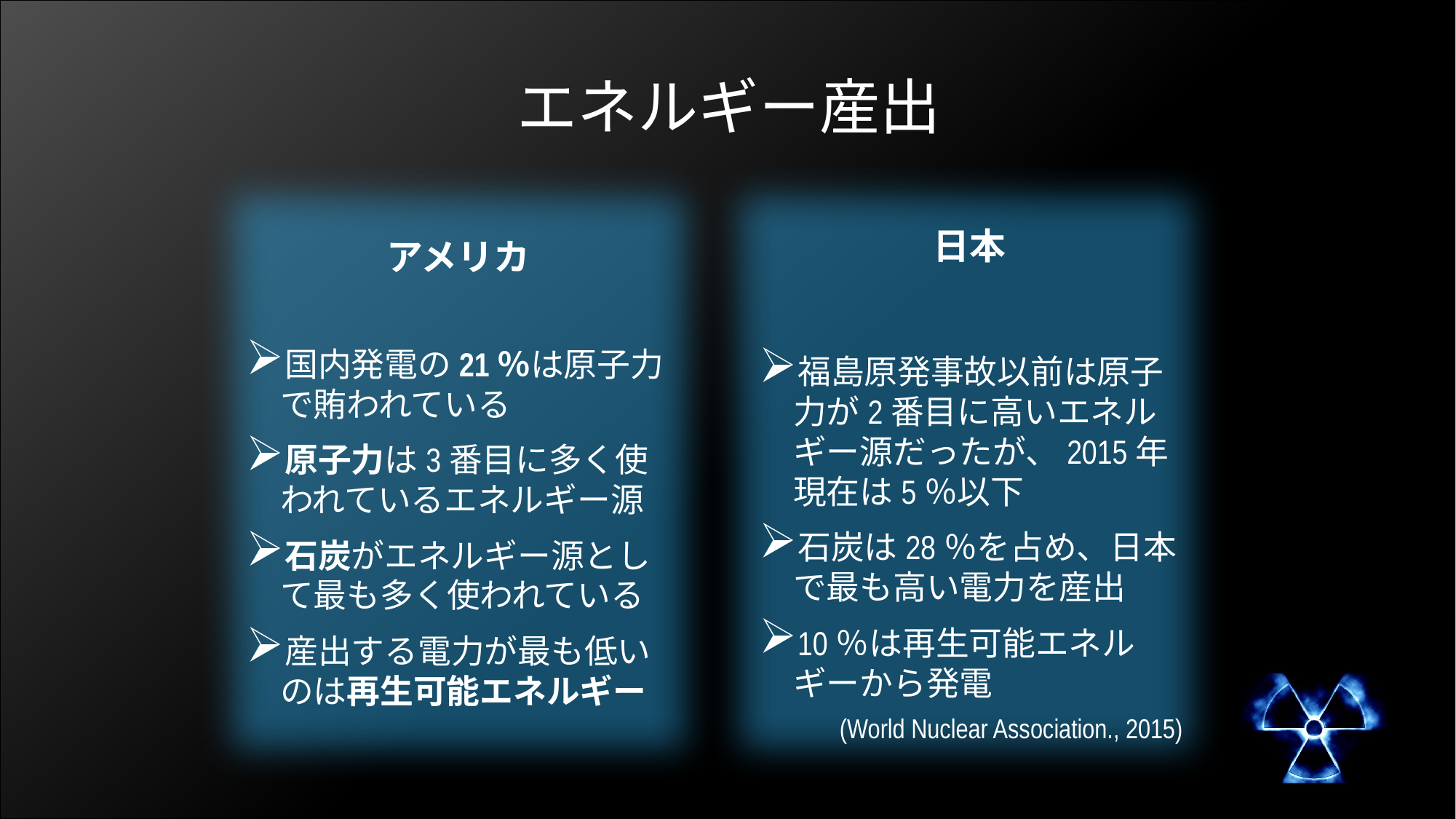

# エネルギー産出

日本
アメリカ
福島原発事故以前は原子力が2番目に高いエネルギー源だったが、2015年現在は5％以下
石炭は28％を占め、日本で最も高い電力を産出
10％は再生可能エネルギーから発電
国内発電の21％は原子力で賄われている
原子力は3番目に多く使われているエネルギー源
石炭がエネルギー源として最も多く使われている
産出する電力が最も低いのは再生可能エネルギー
(World Nuclear Association., 2015)